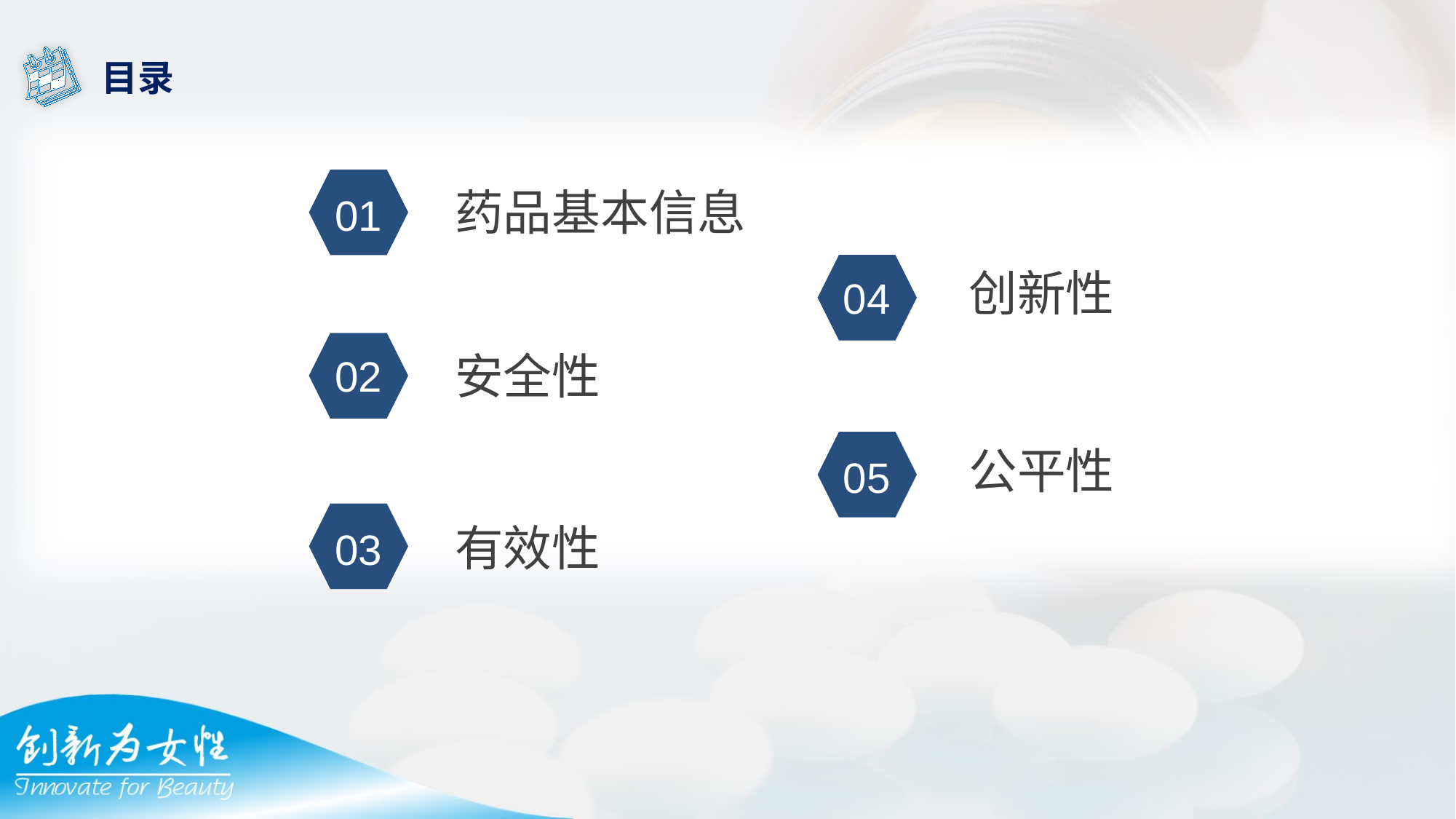

目录

药品基本信息
01

创新性
04

安全性
02

公平性
05

有效性
03